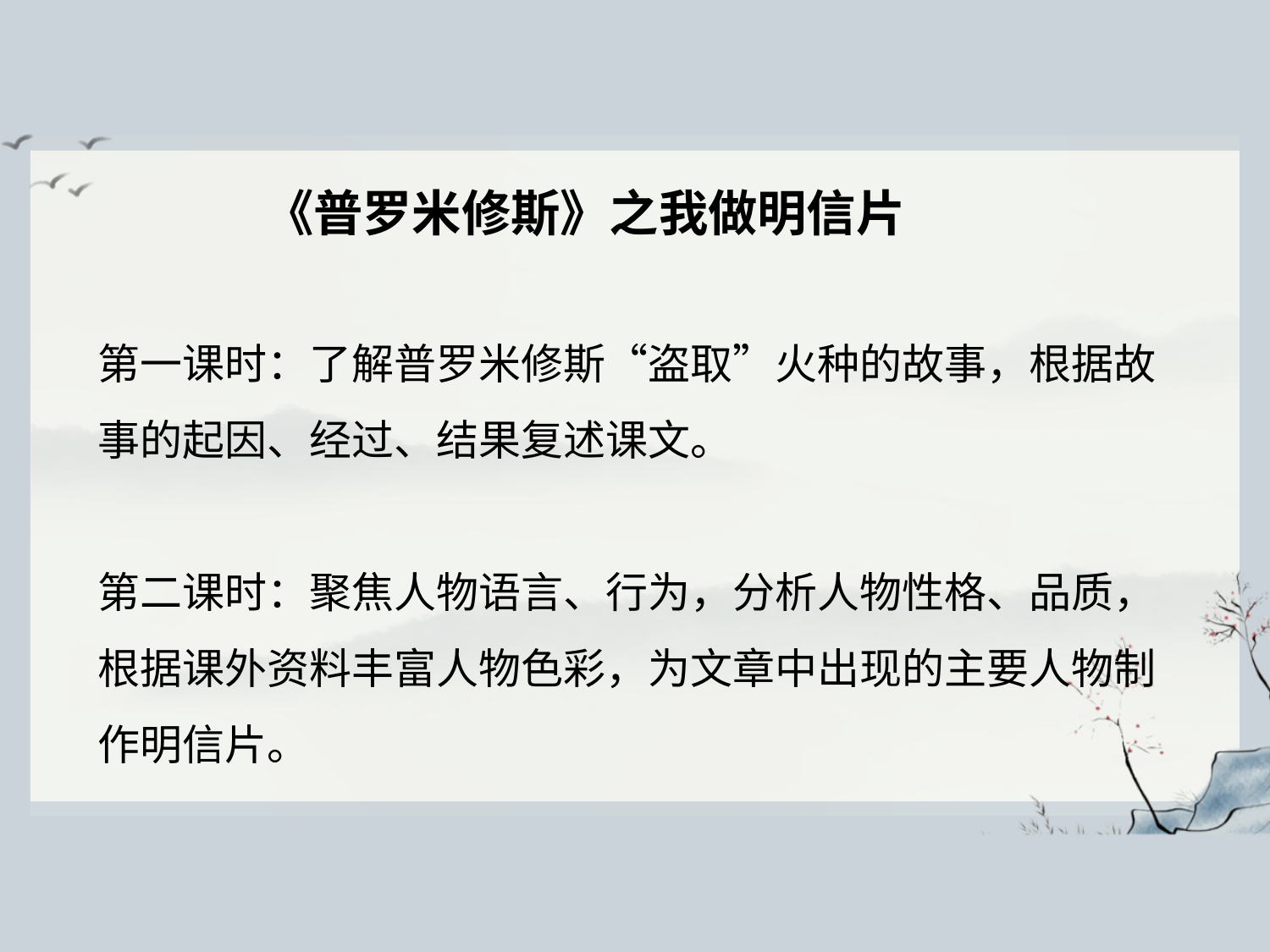

《普罗米修斯》之我做明信片
第一课时：了解普罗米修斯“盗取”火种的故事，根据故事的起因、经过、结果复述课文。

第二课时：聚焦人物语言、行为，分析人物性格、品质，根据课外资料丰富人物色彩，为文章中出现的主要人物制作明信片。